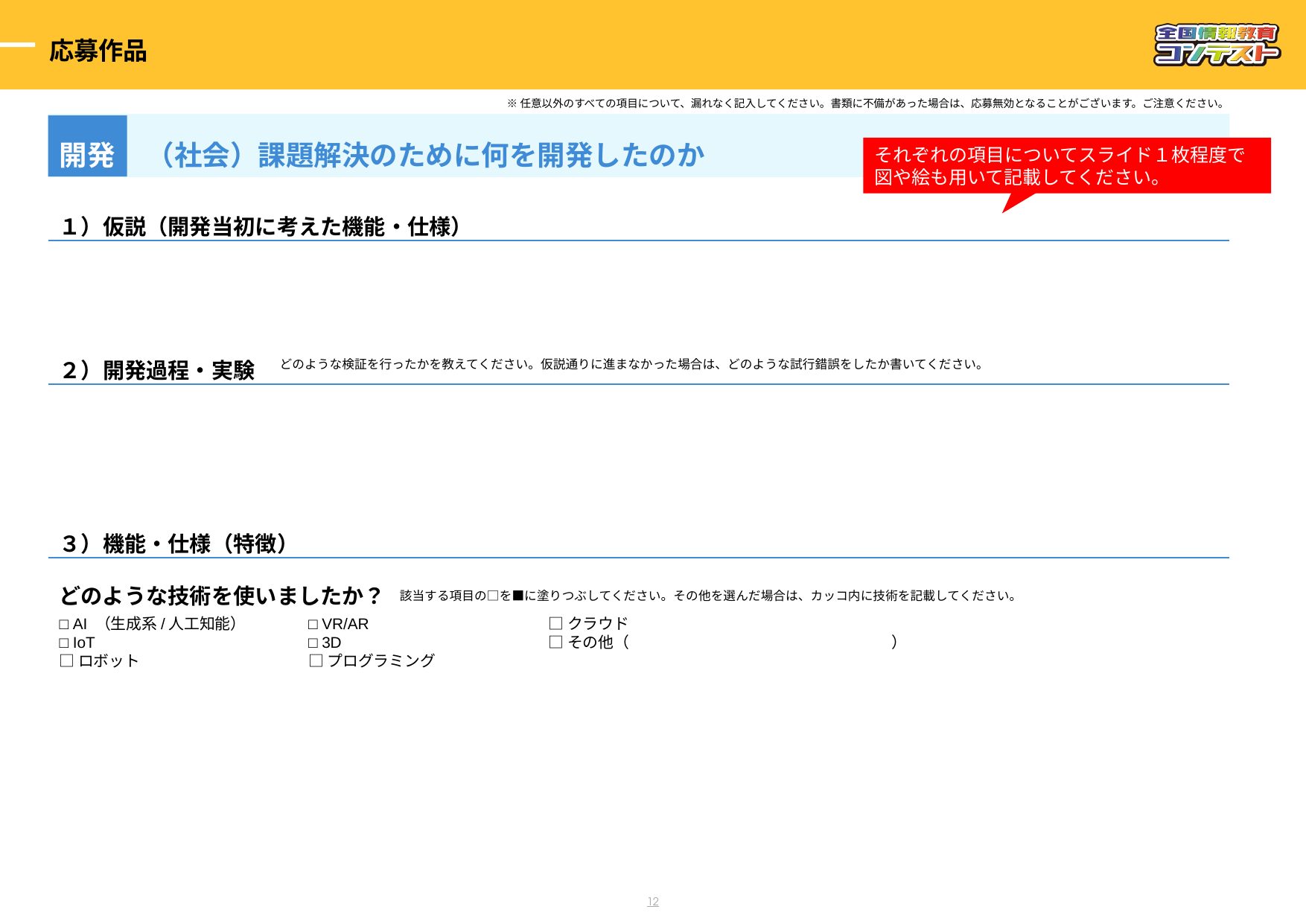

応募作品
※任意以外のすべての項目について、漏れなく記入してください。書類に不備があった場合は、応募無効となることがございます。ご注意ください。

開発
（社会）課題解決のために何を開発したのか
それぞれの項目についてスライド１枚程度で図や絵も用いて記載してください。

１）仮説（開発当初に考えた機能・仕様）
２）開発過程・実験
どのような検証を行ったかを教えてください。仮説通りに進まなかった場合は、どのような試行錯誤をしたか書いてください。
３）機能・仕様（特徴）
どのような技術を使いましたか？
該当する項目の□を■に塗りつぶしてください。その他を選んだ場合は、カッコ内に技術を記載してください。
□ AI （生成系/人工知能）
□ IoT
□ロボット
□ VR/AR
□ 3D
□プログラミング
□クラウド
□その他（　　　　　　　　　　　　　　　　　）
12